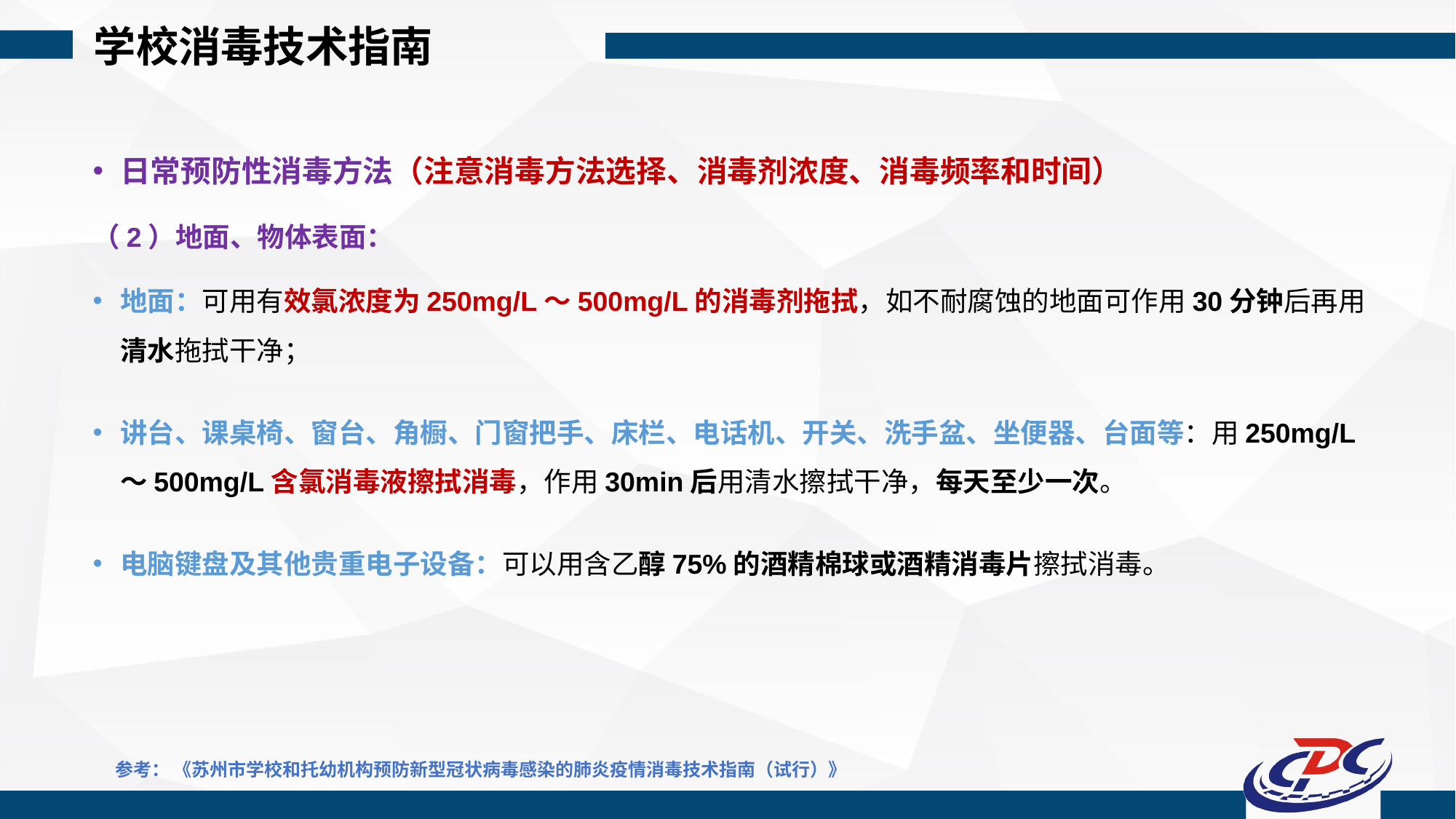

学校消毒技术指南

日常预防性消毒方法（注意消毒方法选择、消毒剂浓度、消毒频率和时间）
（2）地面、物体表面：
地面：可用有效氯浓度为250mg/L～500mg/L的消毒剂拖拭，如不耐腐蚀的地面可作用30分钟后再用清水拖拭干净；

讲台、课桌椅、窗台、角橱、门窗把手、床栏、电话机、开关、洗手盆、坐便器、台面等：用250mg/L～500mg/L含氯消毒液擦拭消毒，作用30min后用清水擦拭干净，每天至少一次。

电脑键盘及其他贵重电子设备：可以用含乙醇75%的酒精棉球或酒精消毒片擦拭消毒。

参考： 《苏州市学校和托幼机构预防新型冠状病毒感染的肺炎疫情消毒技术指南（试行）》